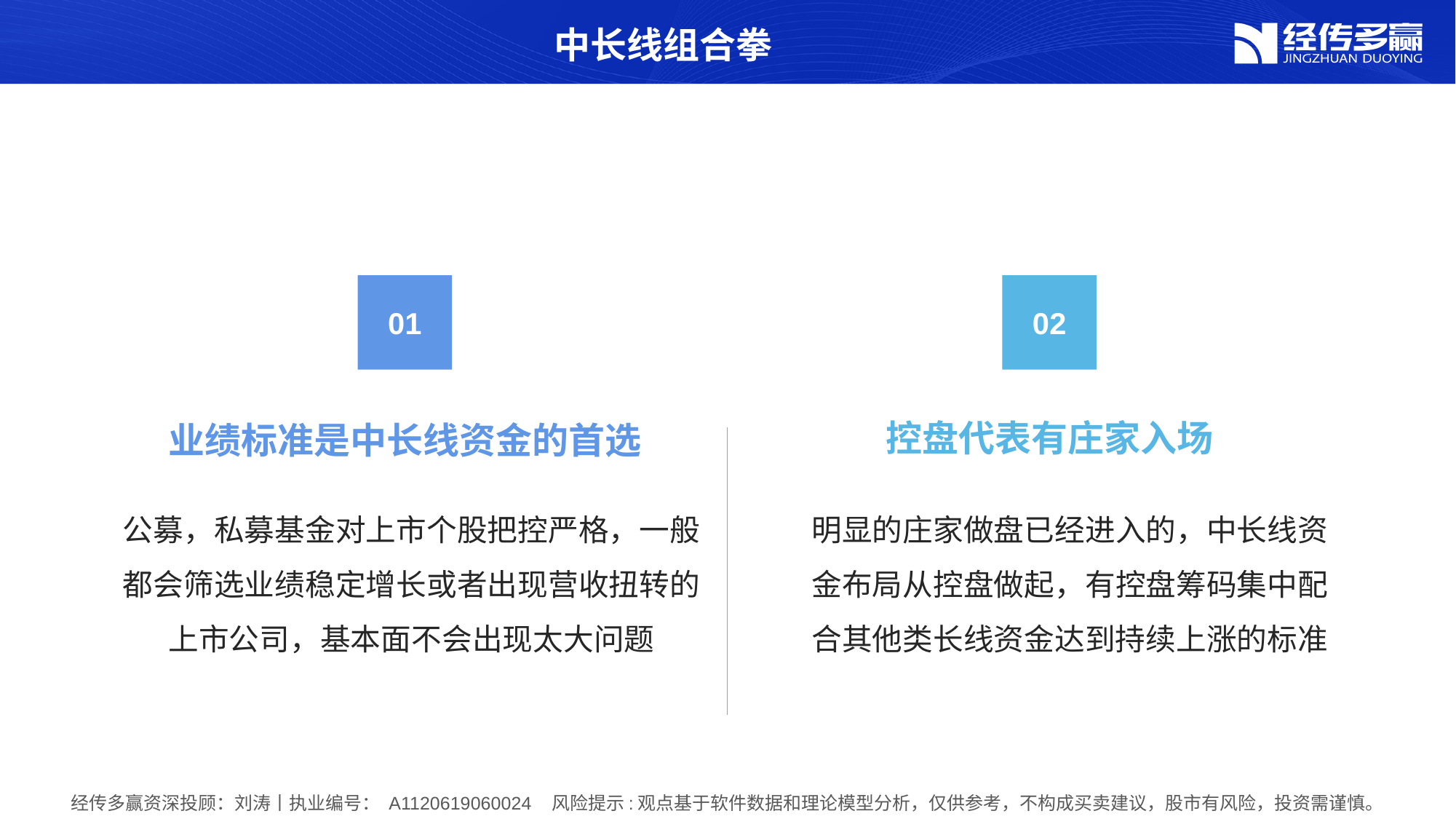

中长线组合拳
01
02
控盘代表有庄家入场
业绩标准是中长线资金的首选
公募，私募基金对上市个股把控严格，一般都会筛选业绩稳定增长或者出现营收扭转的上市公司，基本面不会出现太大问题
明显的庄家做盘已经进入的，中长线资金布局从控盘做起，有控盘筹码集中配合其他类长线资金达到持续上涨的标准